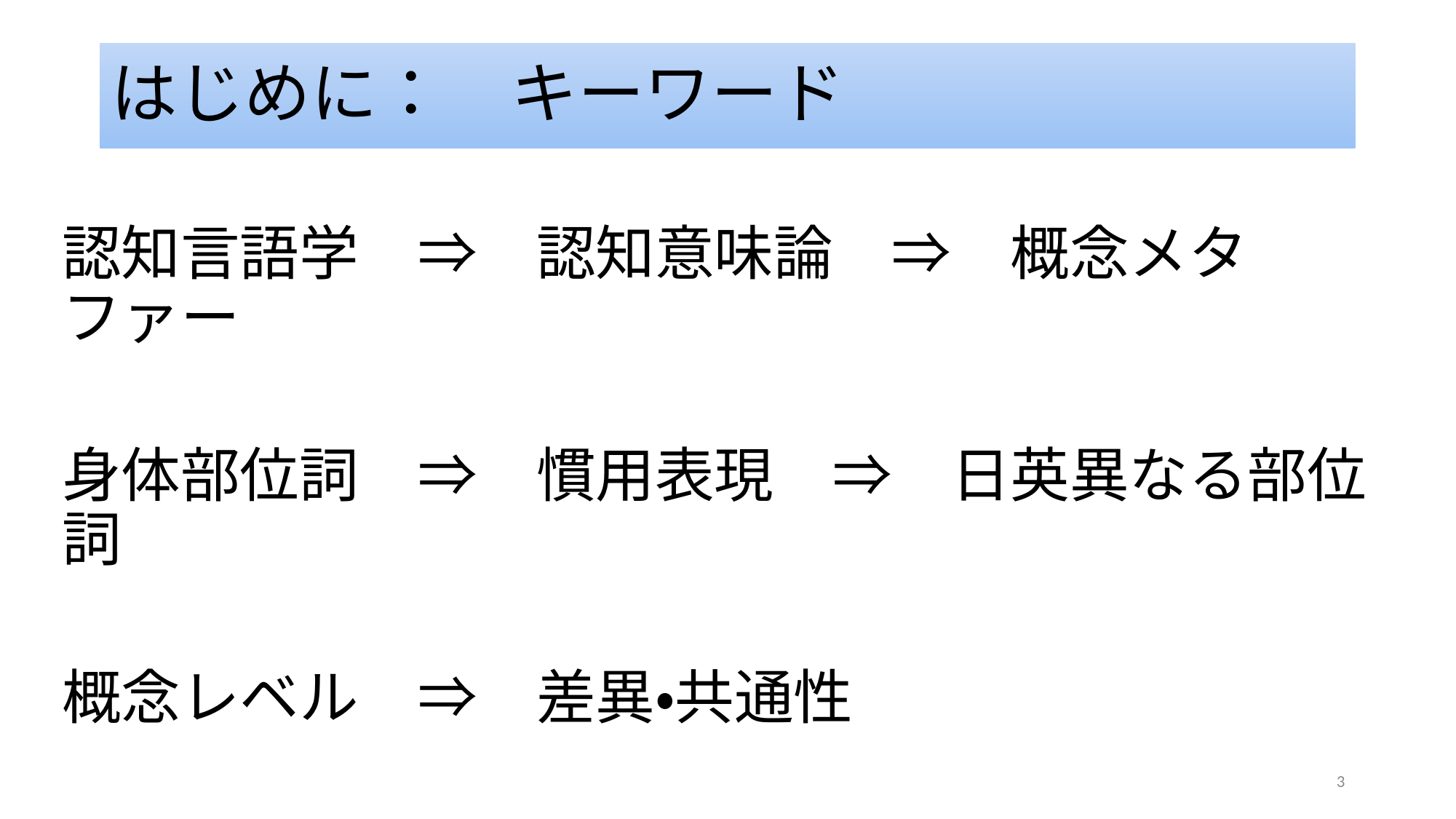

# はじめに：　キーワード
認知言語学　⇒　認知意味論　⇒　概念メタファー

身体部位詞　⇒　慣用表現　⇒　日英異なる部位詞

概念レベル　⇒　差異・共通性
3